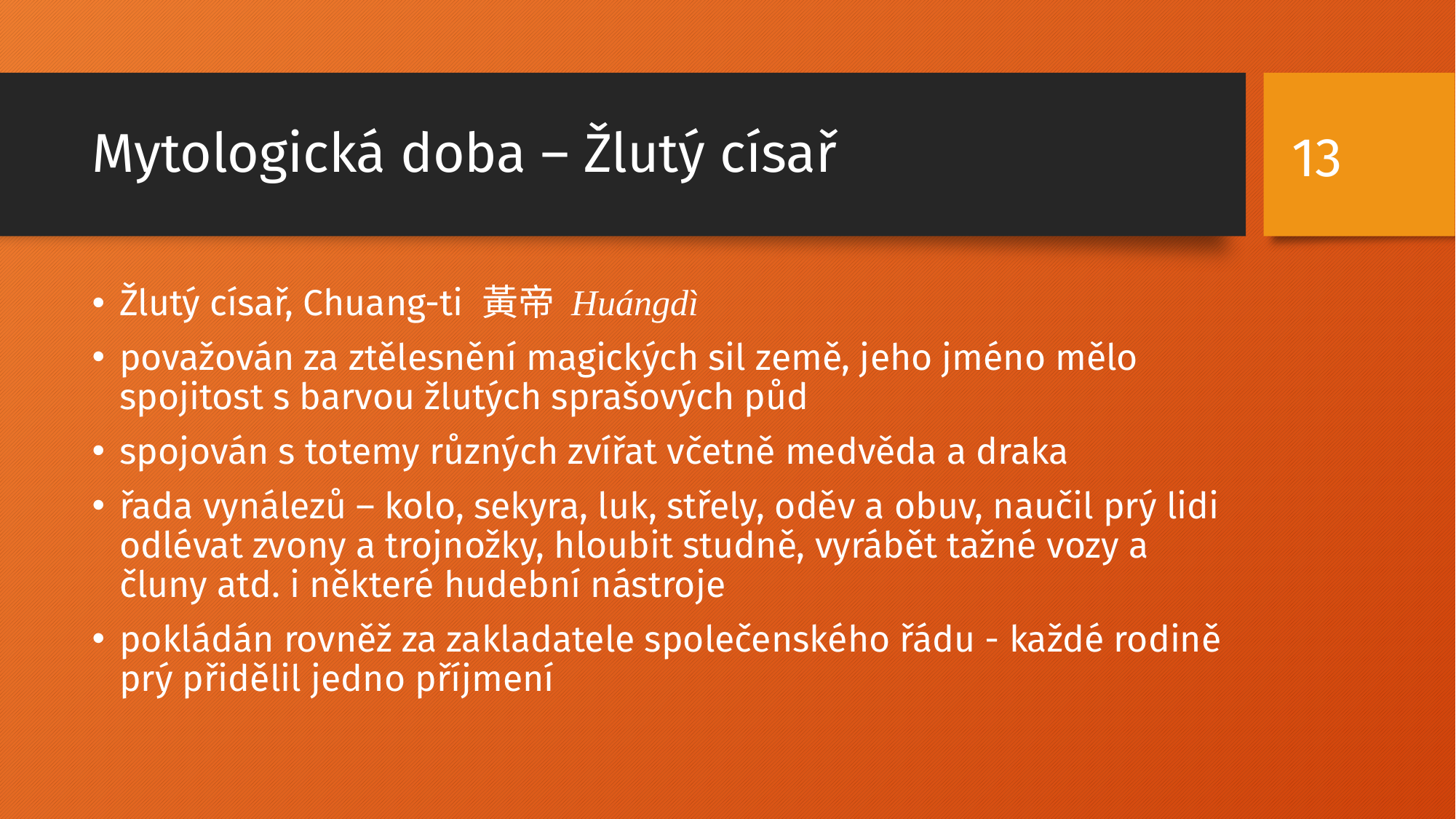

13
# Mytologická doba – Žlutý císař
Žlutý císař, Chuang-ti 黃帝 Huángdì
považován za ztělesnění magických sil země, jeho jméno mělo spojitost s barvou žlutých sprašových půd
spojován s totemy různých zvířat včetně medvěda a draka
řada vynálezů – kolo, sekyra, luk, střely, oděv a obuv, naučil prý lidi odlévat zvony a trojnožky, hloubit studně, vyrábět tažné vozy a čluny atd. i některé hudební nástroje
pokládán rovněž za zakladatele společenského řádu - každé rodině prý přidělil jedno příjmení